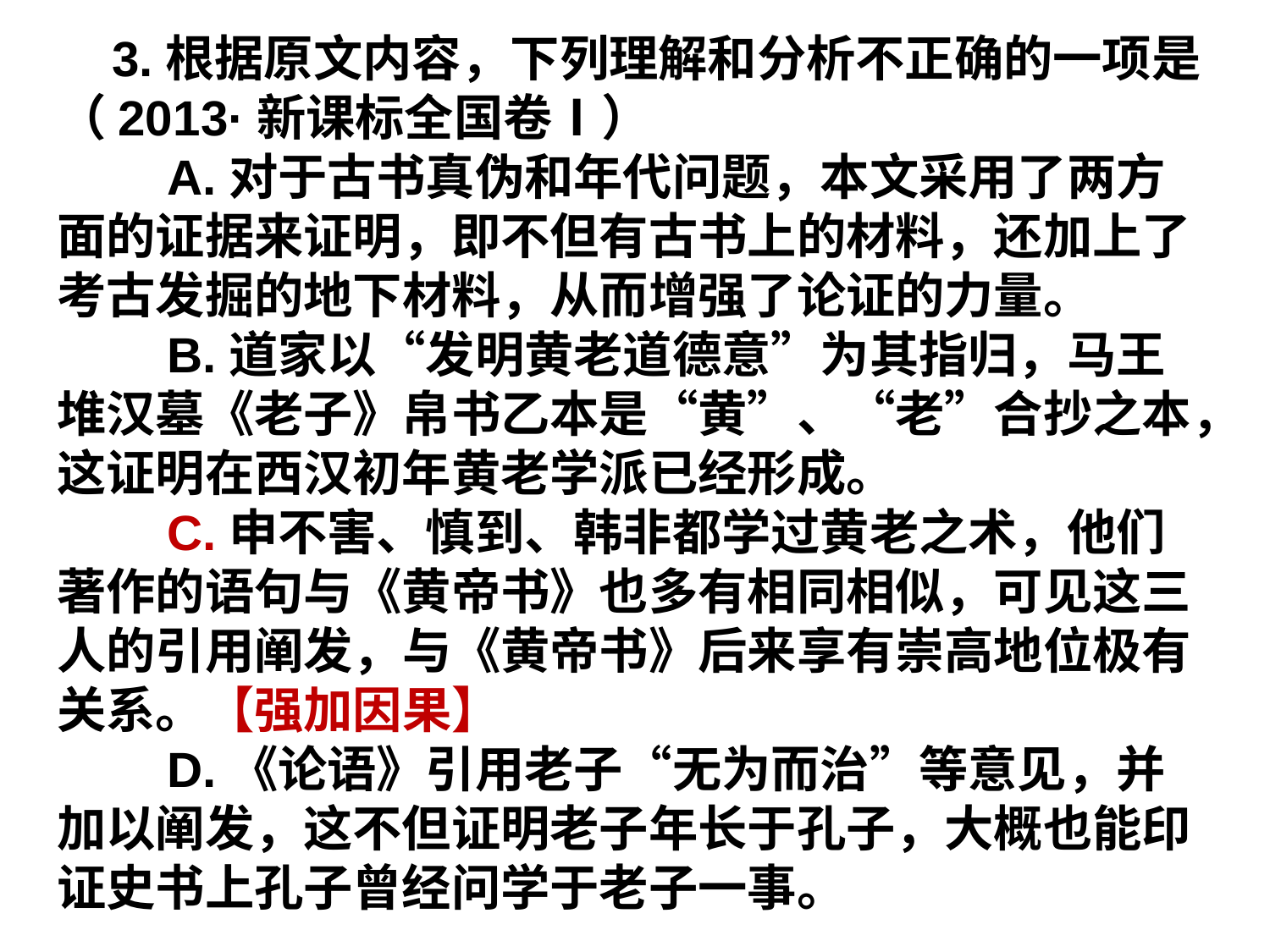

3.根据原文内容，下列理解和分析不正确的一项是（2013·新课标全国卷Ⅰ）
　　A.对于古书真伪和年代问题，本文采用了两方面的证据来证明，即不但有古书上的材料，还加上了考古发掘的地下材料，从而增强了论证的力量。
　　B.道家以“发明黄老道德意”为其指归，马王堆汉墓《老子》帛书乙本是“黄”、“老”合抄之本，这证明在西汉初年黄老学派已经形成。
　　C.申不害、慎到、韩非都学过黄老之术，他们著作的语句与《黄帝书》也多有相同相似，可见这三人的引用阐发，与《黄帝书》后来享有崇高地位极有关系。【强加因果】
　　D.《论语》引用老子“无为而治”等意见，并加以阐发，这不但证明老子年长于孔子，大概也能印证史书上孔子曾经问学于老子一事。